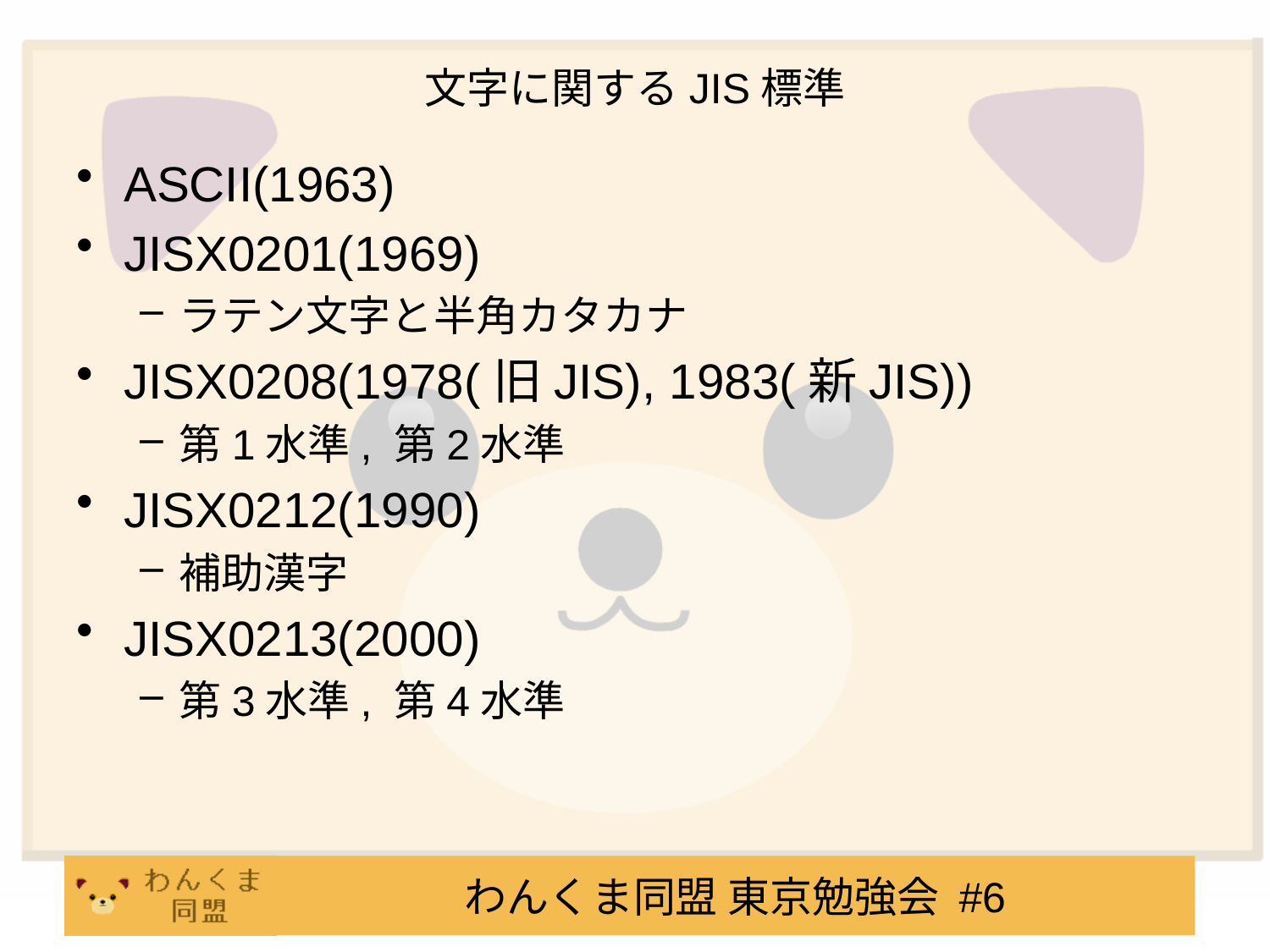

# 文字に関するJIS標準
ASCII(1963)
JISX0201(1969)
ラテン文字と半角カタカナ
JISX0208(1978(旧JIS), 1983(新JIS))
第1水準, 第2水準
JISX0212(1990)
補助漢字
JISX0213(2000)
第3水準, 第4水準